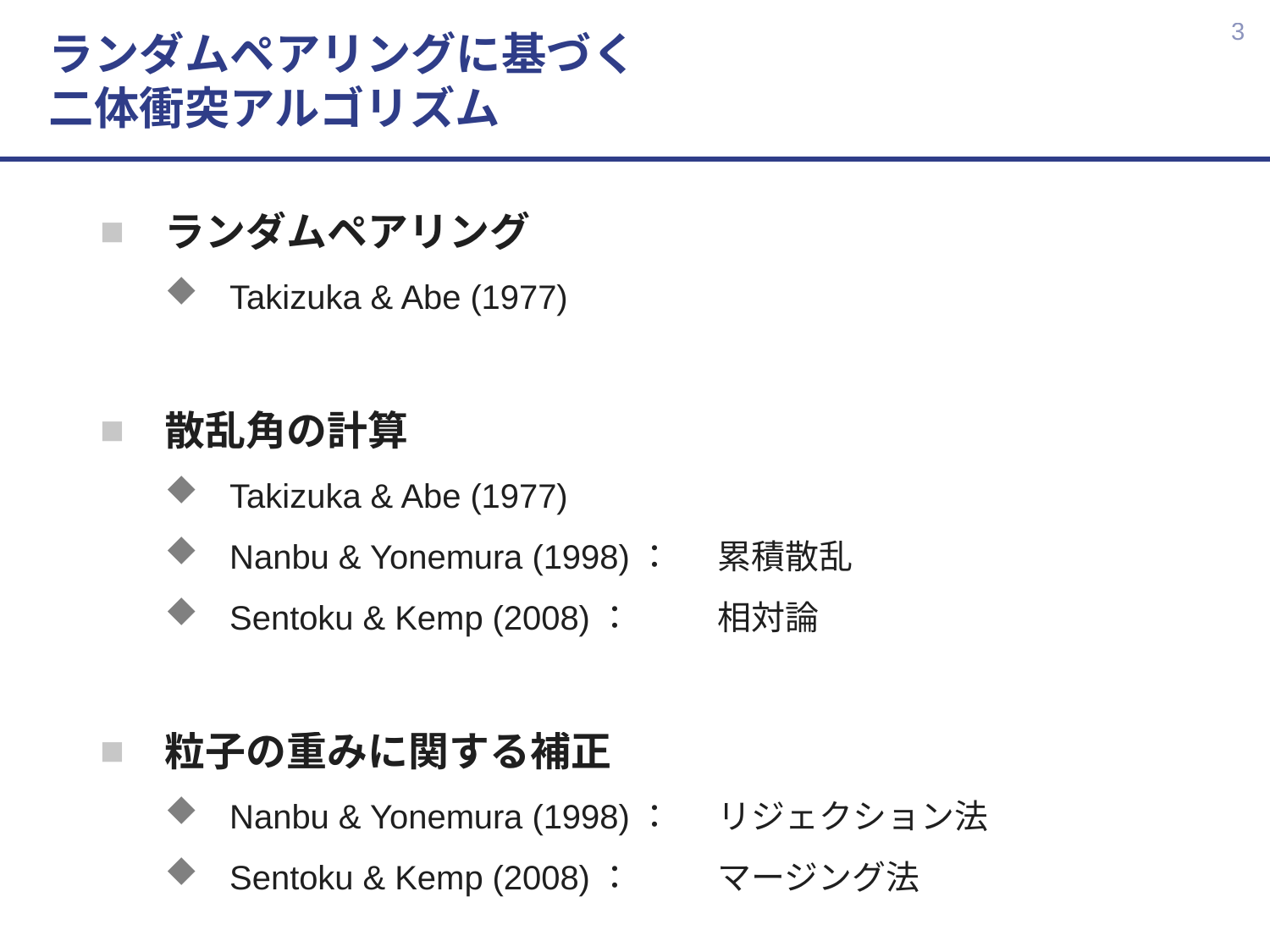

# ランダムペアリングに基づく 二体衝突アルゴリズム
3
ランダムペアリング
Takizuka & Abe (1977)

散乱角の計算
Takizuka & Abe (1977)
Nanbu & Yonemura (1998)：	累積散乱
Sentoku & Kemp (2008)：	相対論

粒子の重みに関する補正
Nanbu & Yonemura (1998)：	リジェクション法
Sentoku & Kemp (2008)：	マージング法